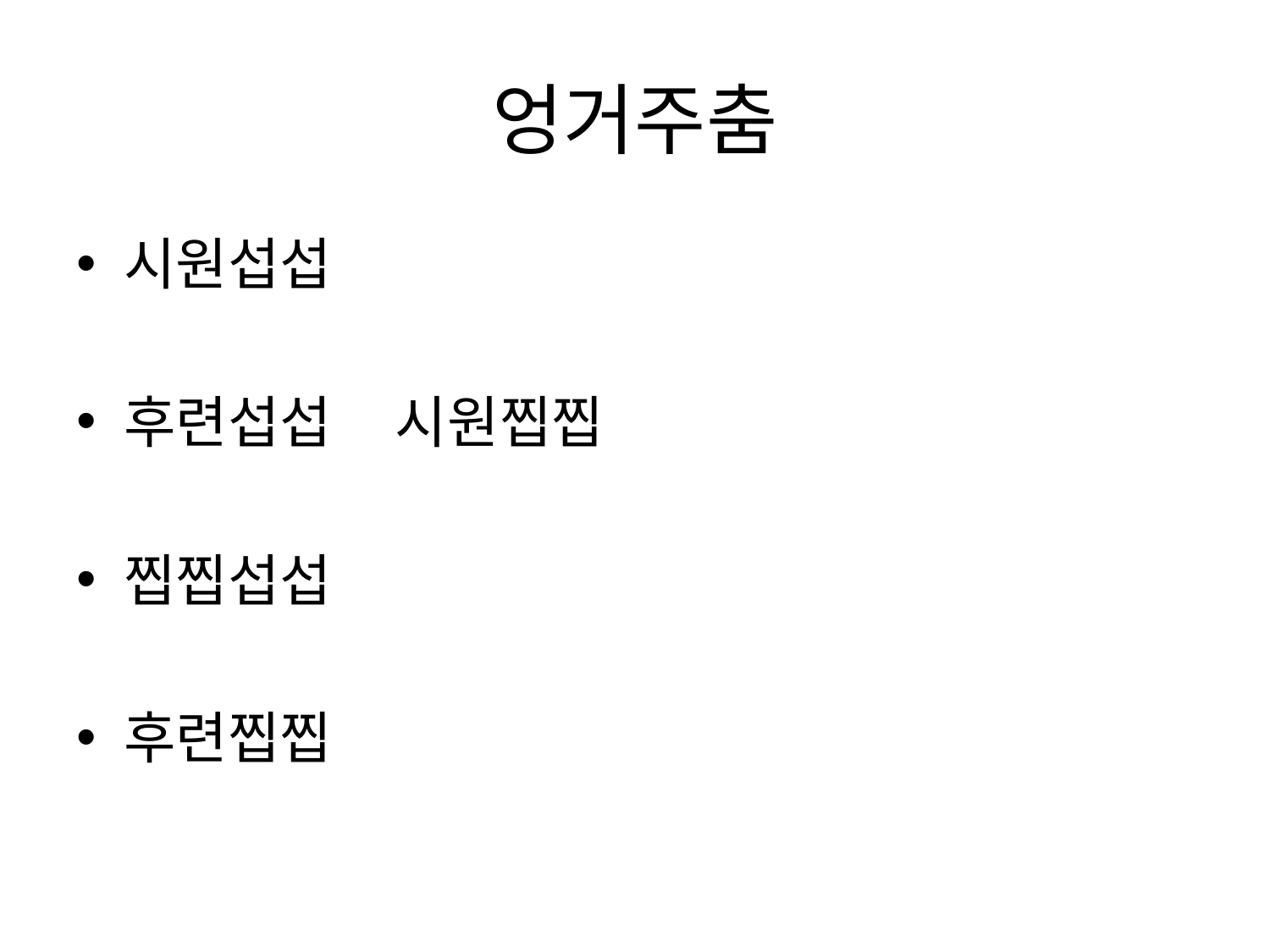

# 엉거주춤
시원섭섭

후련섭섭    시원찝찝

찝찝섭섭

후련찝찝